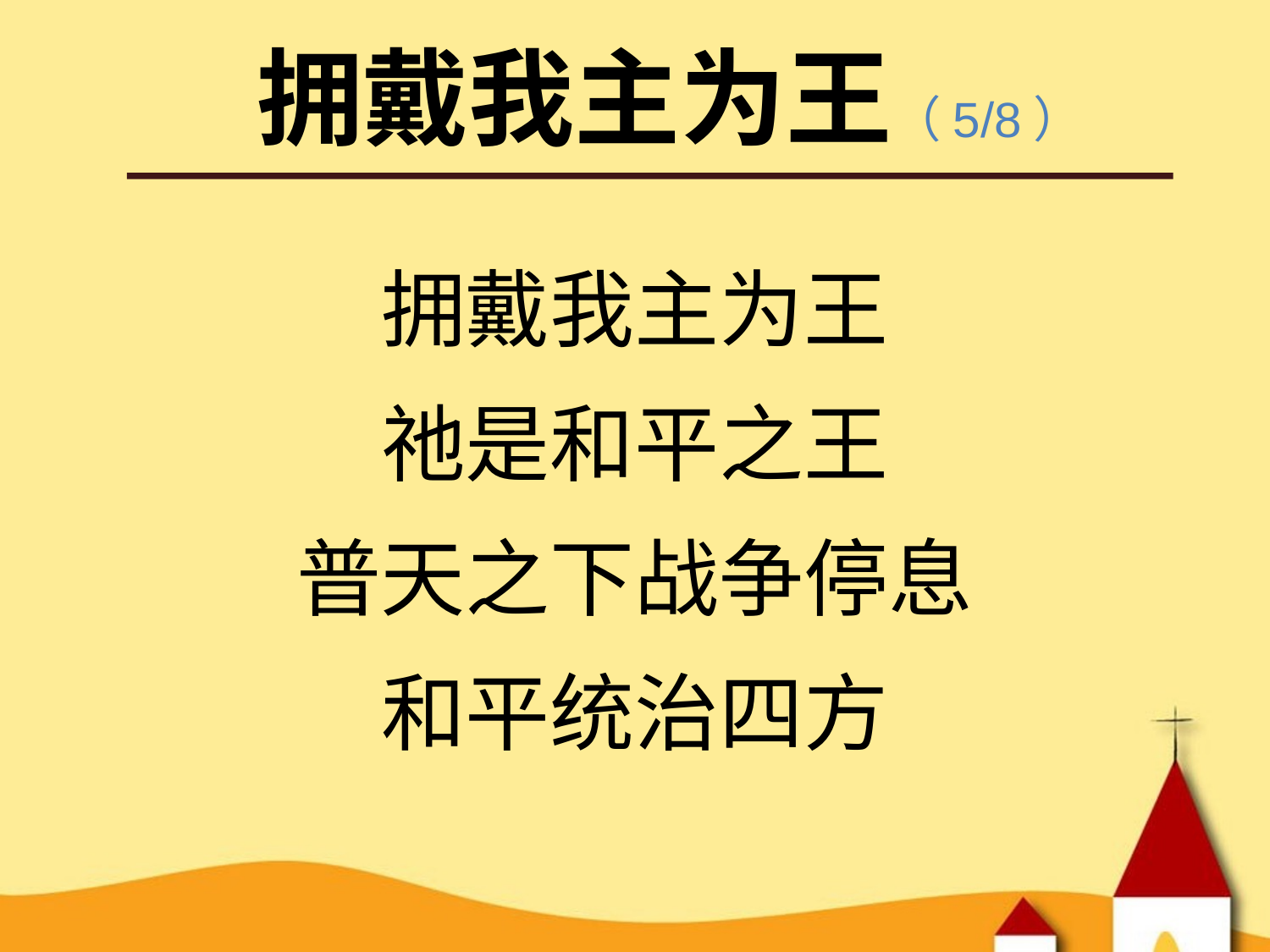

拥戴我主为王（5/8）

拥戴我主为王
祂是和平之王
普天之下战争停息
和平统治四方